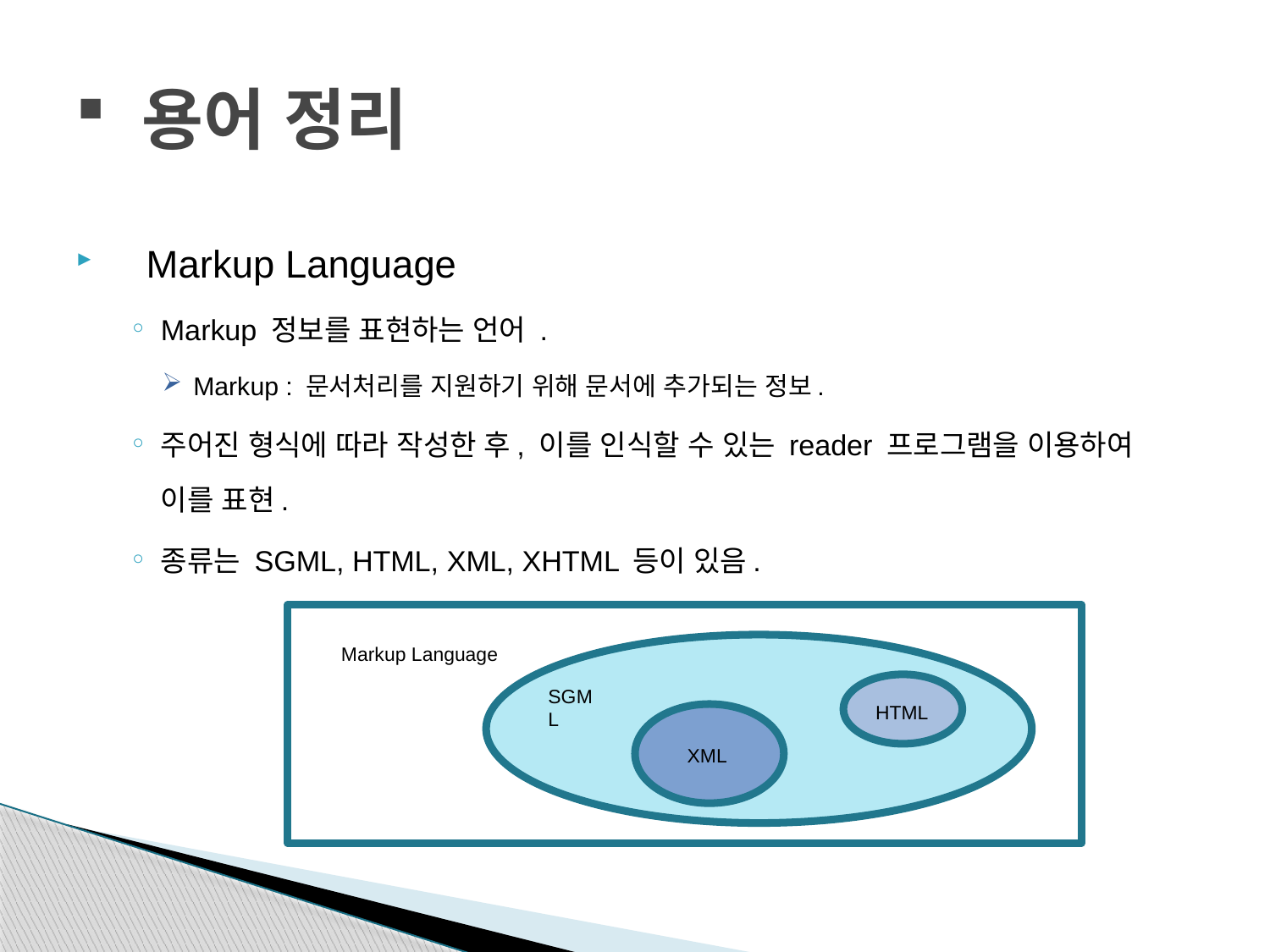

# 용어 정리
Markup Language
Markup 정보를 표현하는 언어 .
Markup : 문서처리를 지원하기 위해 문서에 추가되는 정보.
주어진 형식에 따라 작성한 후, 이를 인식할 수 있는 reader 프로그램을 이용하여 이를 표현.
종류는 SGML, HTML, XML, XHTML 등이 있음.

Markup Language

SGML
HTML

XML